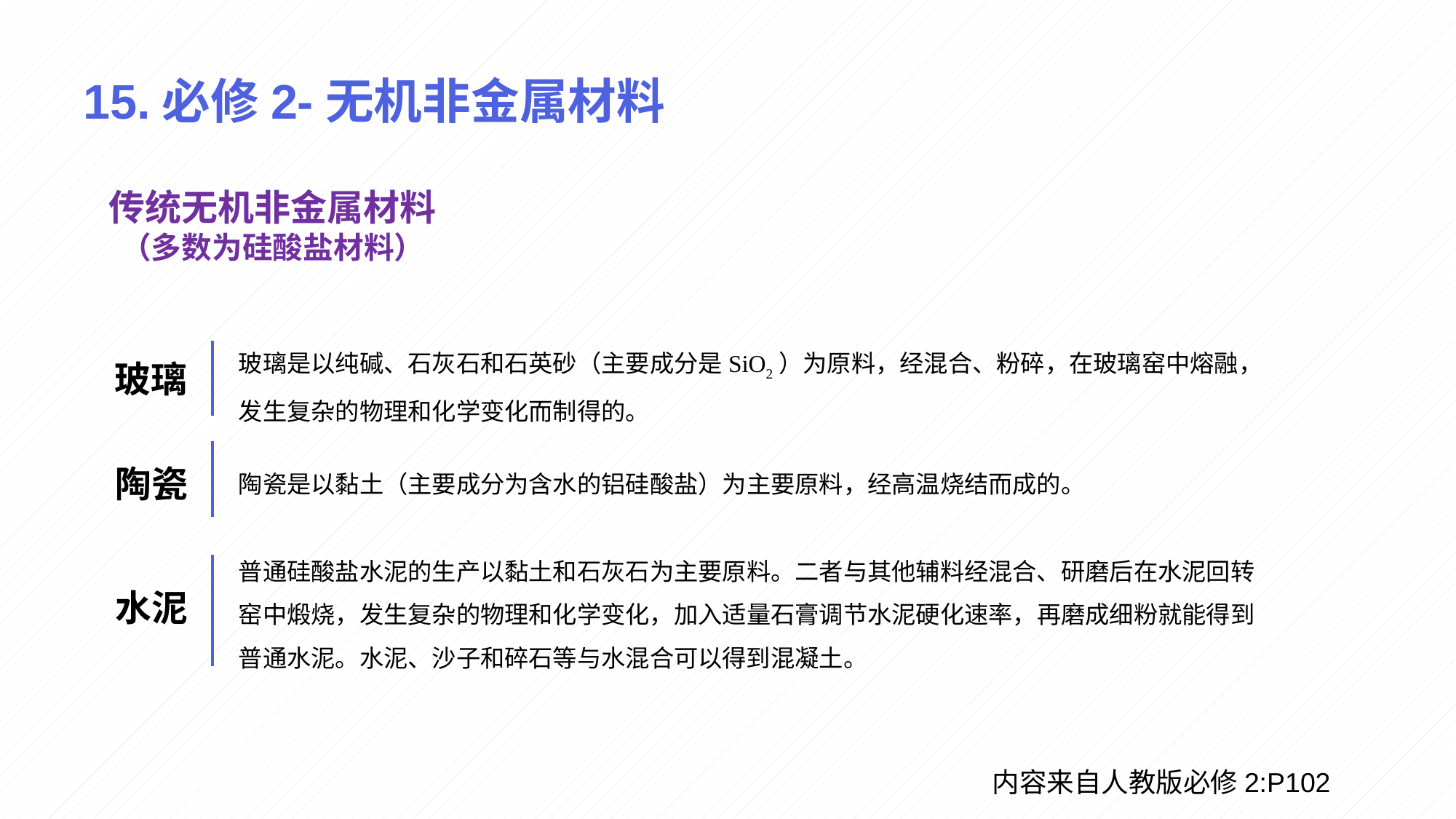

# 15.必修2-无机非金属材料
传统无机非金属材料
（多数为硅酸盐材料）
玻璃是以纯碱、石灰石和石英砂（主要成分是SiO2）为原料，经混合、粉碎，在玻璃窑中熔融，发生复杂的物理和化学变化而制得的。
玻璃
陶瓷是以黏土（主要成分为含水的铝硅酸盐）为主要原料，经高温烧结而成的。
陶瓷
普通硅酸盐水泥的生产以黏土和石灰石为主要原料。二者与其他辅料经混合、研磨后在水泥回转窑中煅烧，发生复杂的物理和化学变化，加入适量石膏调节水泥硬化速率，再磨成细粉就能得到普通水泥。水泥、沙子和碎石等与水混合可以得到混凝土。
水泥
内容来自人教版必修2:P102